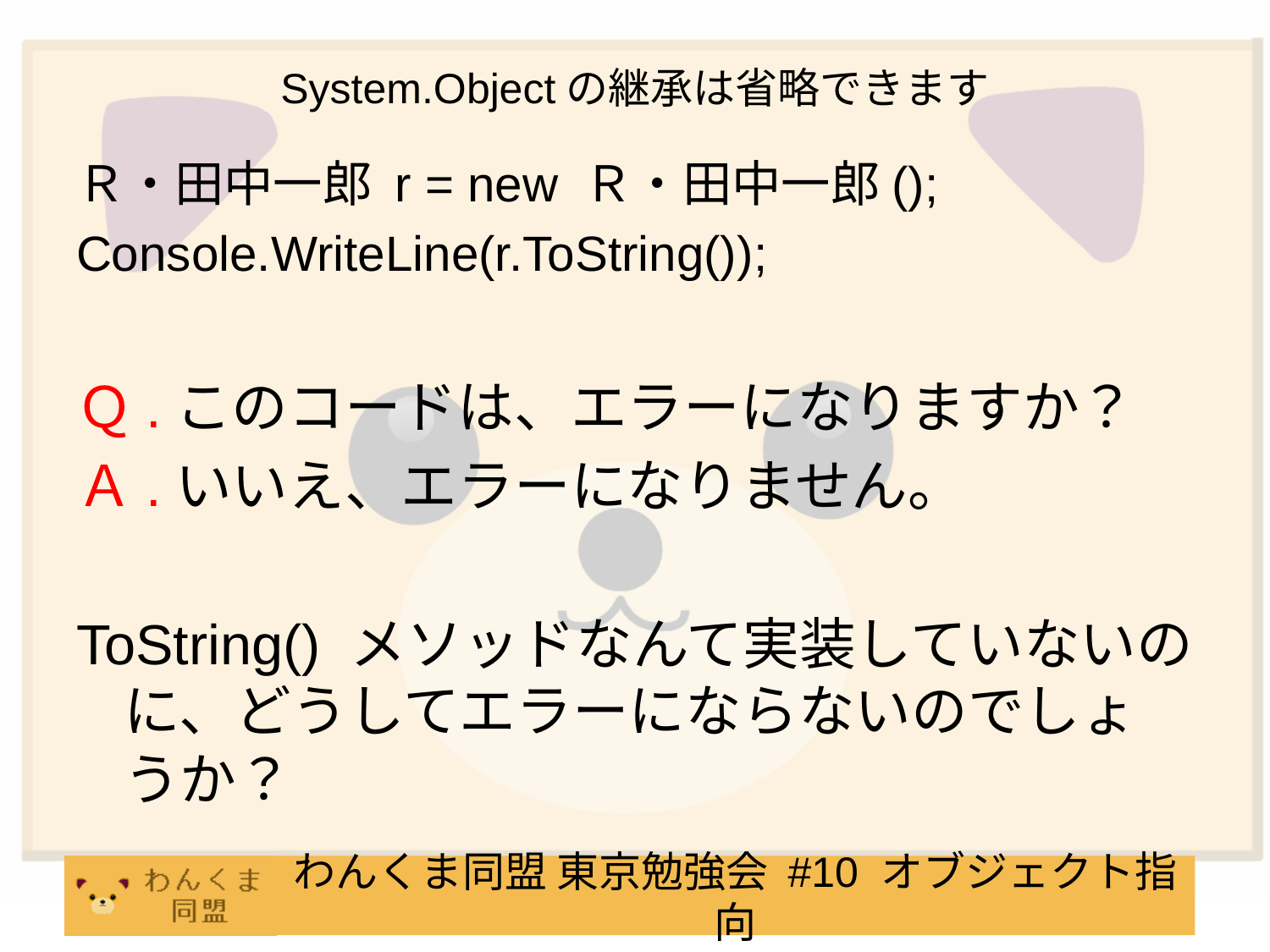

# System.Objectの継承は省略できます
Ｒ・田中一郎 r = new Ｒ・田中一郎();
Console.WriteLine(r.ToString());

Ｑ.このコードは、エラーになりますか？
Ａ.いいえ、エラーになりません。

ToString() メソッドなんて実装していないのに、どうしてエラーにならないのでしょうか？